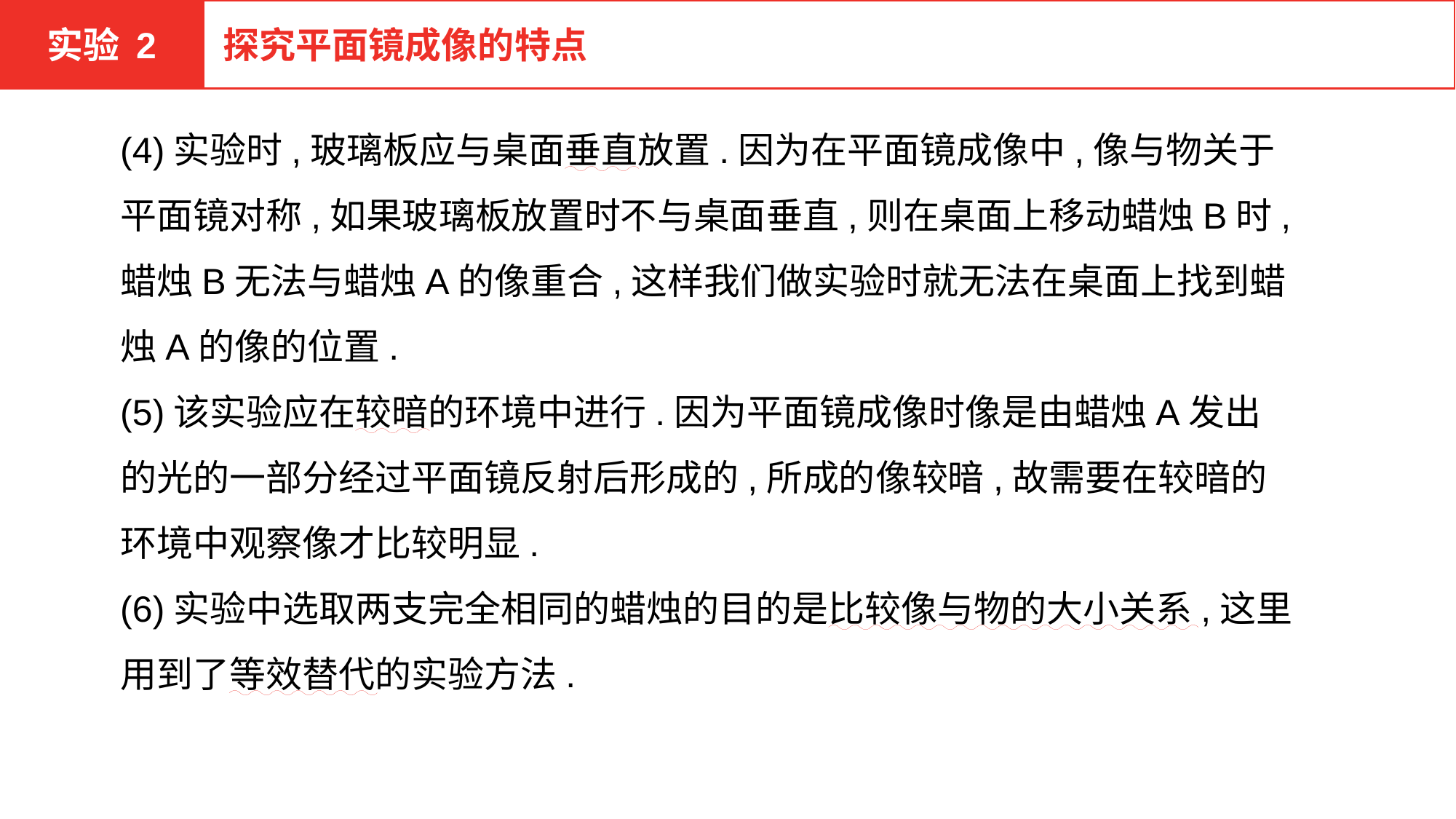

实验 2
探究平面镜成像的特点
(4)实验时,玻璃板应与桌面垂直放置.因为在平面镜成像中,像与物关于平面镜对称,如果玻璃板放置时不与桌面垂直,则在桌面上移动蜡烛B时,蜡烛B无法与蜡烛A的像重合,这样我们做实验时就无法在桌面上找到蜡烛A的像的位置.
(5)该实验应在较暗的环境中进行.因为平面镜成像时像是由蜡烛A发出的光的一部分经过平面镜反射后形成的,所成的像较暗,故需要在较暗的环境中观察像才比较明显.
(6)实验中选取两支完全相同的蜡烛的目的是比较像与物的大小关系,这里用到了等效替代的实验方法.